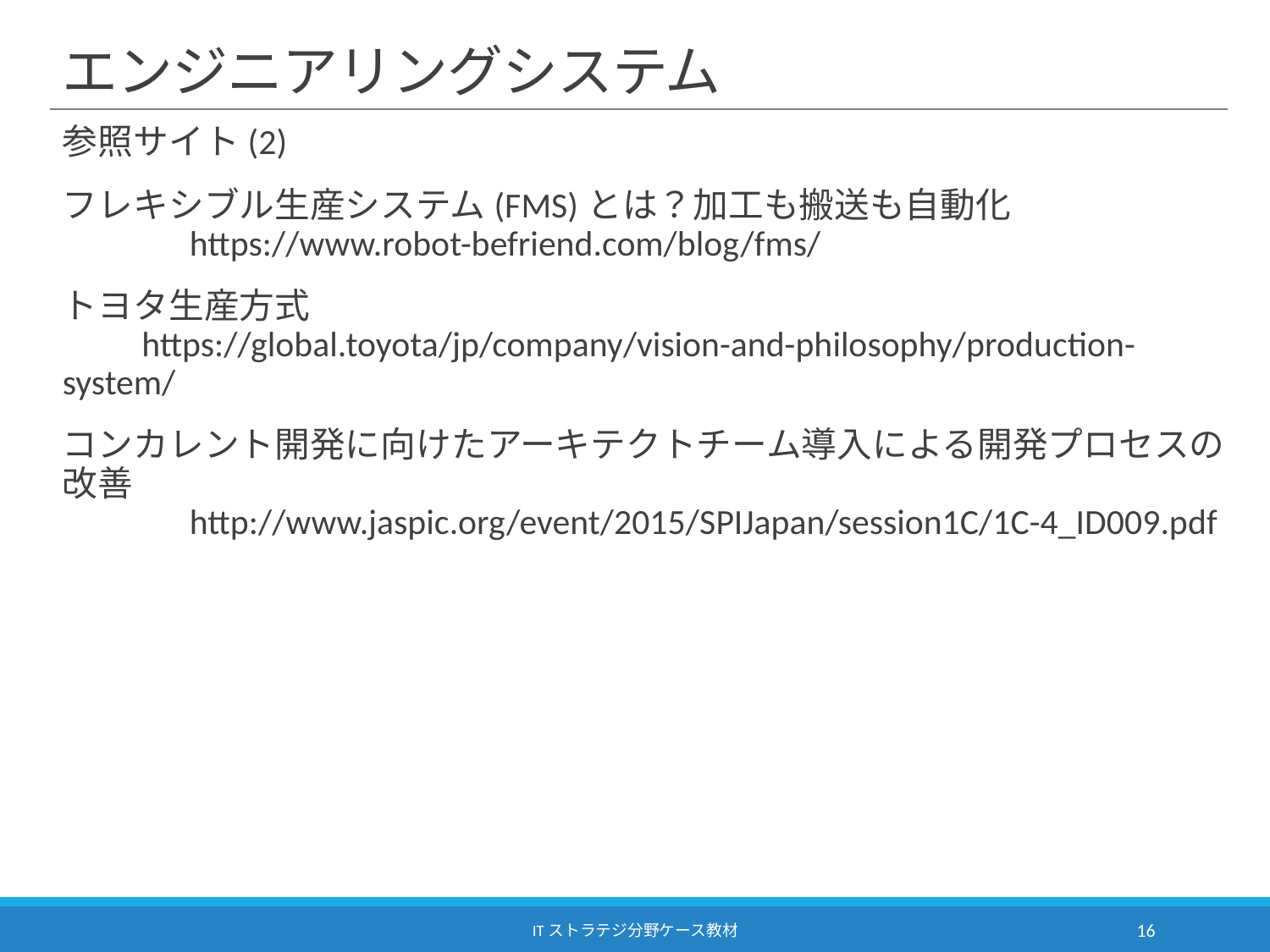

# エンジニアリングシステム
参照サイト(2)
フレキシブル生産システム(FMS)とは？加工も搬送も自動化
	https://www.robot-befriend.com/blog/fms/
トヨタ生産方式
　　https://global.toyota/jp/company/vision-and-philosophy/production-system/
コンカレント開発に向けたアーキテクトチーム導入による開発プロセスの改善
	http://www.jaspic.org/event/2015/SPIJapan/session1C/1C-4_ID009.pdf

ITストラテジ分野ケース教材
16